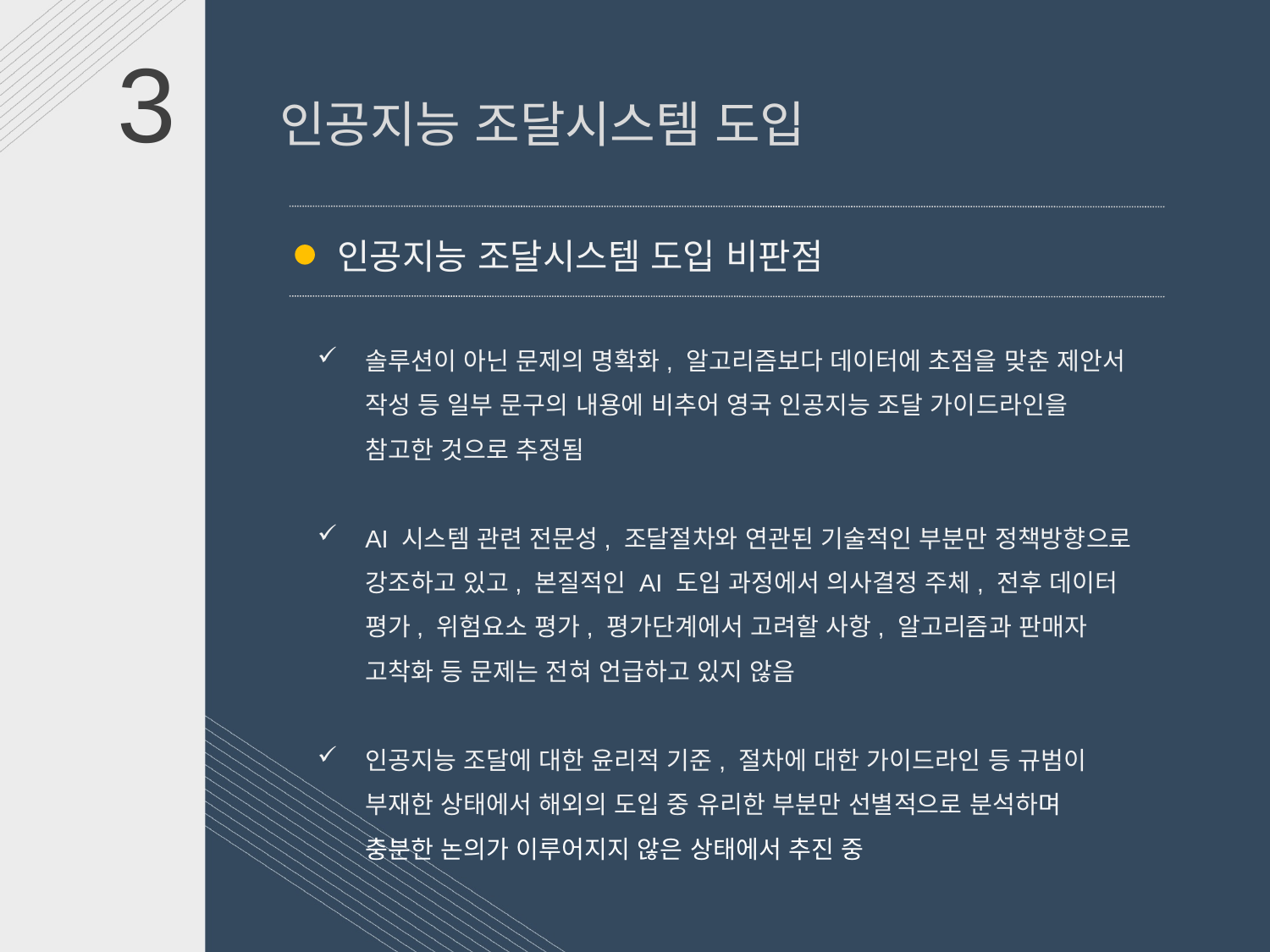

3    인공지능 조달시스템 도입
인공지능 조달시스템 도입 비판점

솔루션이 아닌 문제의 명확화, 알고리즘보다 데이터에 초점을 맞춘 제안서 작성 등 일부 문구의 내용에 비추어 영국 인공지능 조달 가이드라인을 참고한 것으로 추정됨

AI 시스템 관련 전문성, 조달절차와 연관된 기술적인 부분만 정책방향으로 강조하고 있고, 본질적인 AI 도입 과정에서 의사결정 주체, 전후 데이터 평가, 위험요소 평가, 평가단계에서 고려할 사항, 알고리즘과 판매자 고착화 등 문제는 전혀 언급하고 있지 않음

인공지능 조달에 대한 윤리적 기준, 절차에 대한 가이드라인 등 규범이 부재한 상태에서 해외의 도입 중 유리한 부분만 선별적으로 분석하며 충분한 논의가 이루어지지 않은 상태에서 추진 중